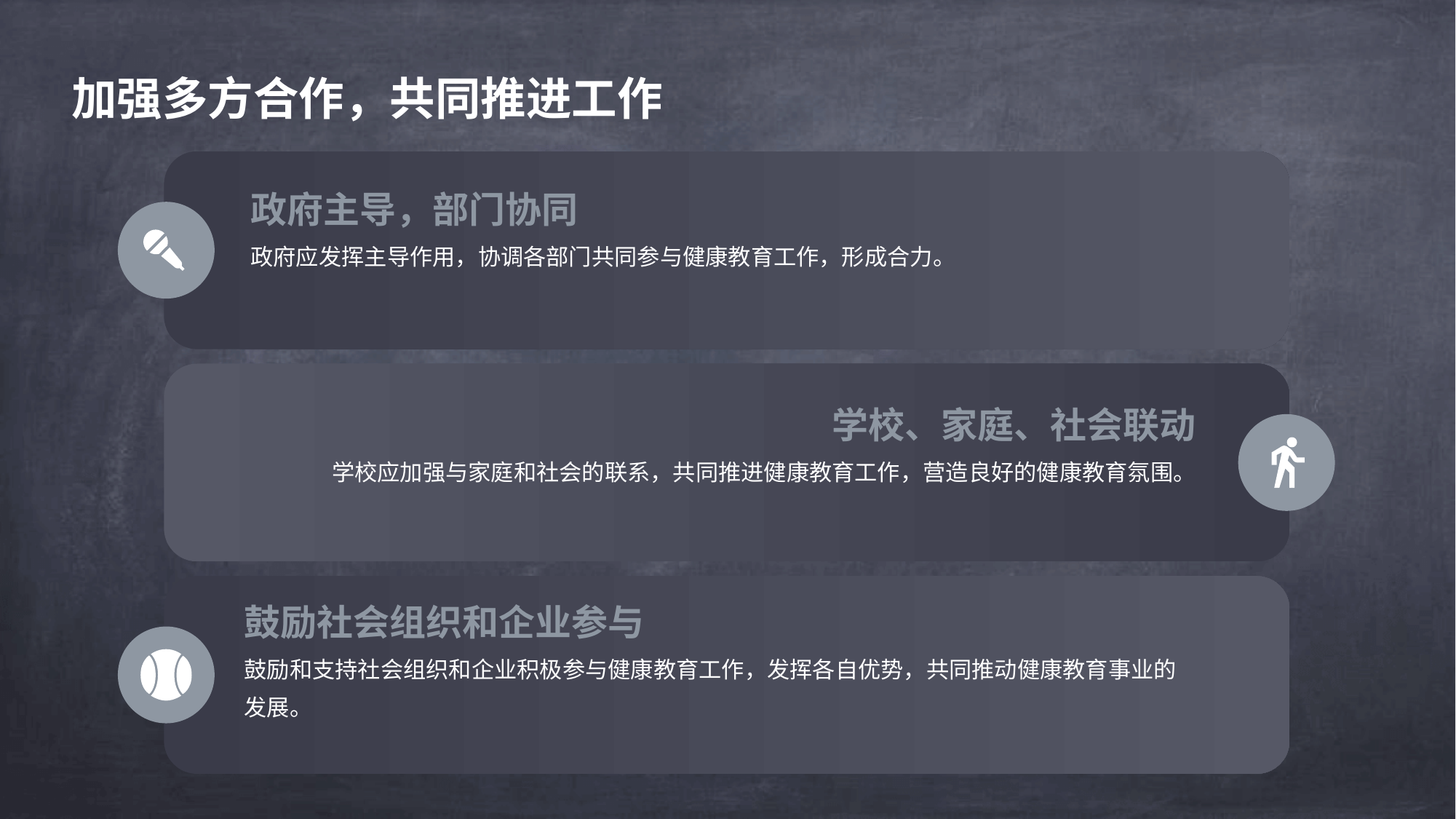

加强多方合作，共同推进工作

政府主导，部门协同

政府应发挥主导作用，协调各部门共同参与健康教育工作，形成合力。

学校、家庭、社会联动

学校应加强与家庭和社会的联系，共同推进健康教育工作，营造良好的健康教育氛围。

鼓励社会组织和企业参与

鼓励和支持社会组织和企业积极参与健康教育工作，发挥各自优势，共同推动健康教育事业的发展。